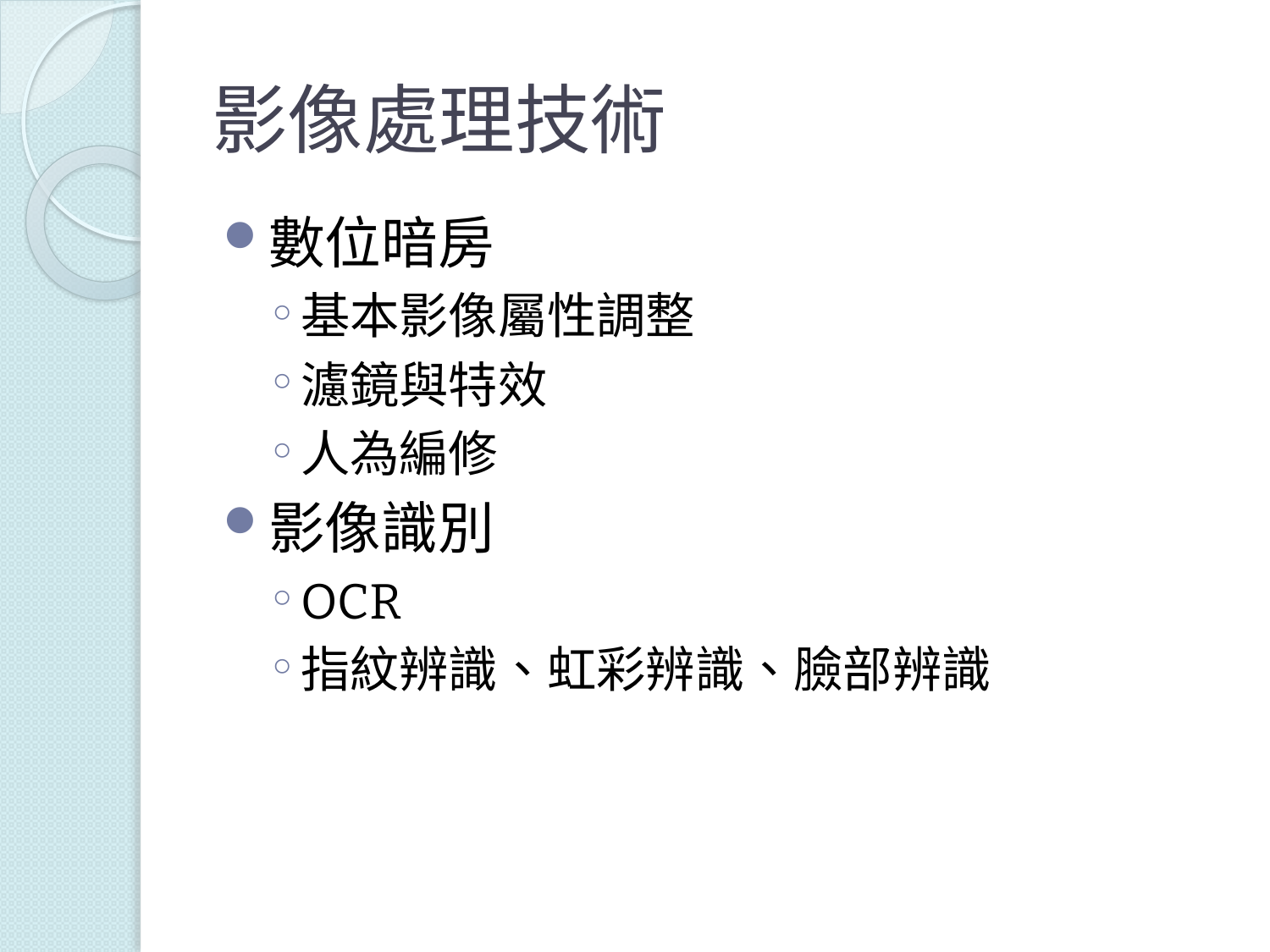

# 影像處理技術
數位暗房
基本影像屬性調整
濾鏡與特效
人為編修
影像識別
OCR
指紋辨識、虹彩辨識、臉部辨識